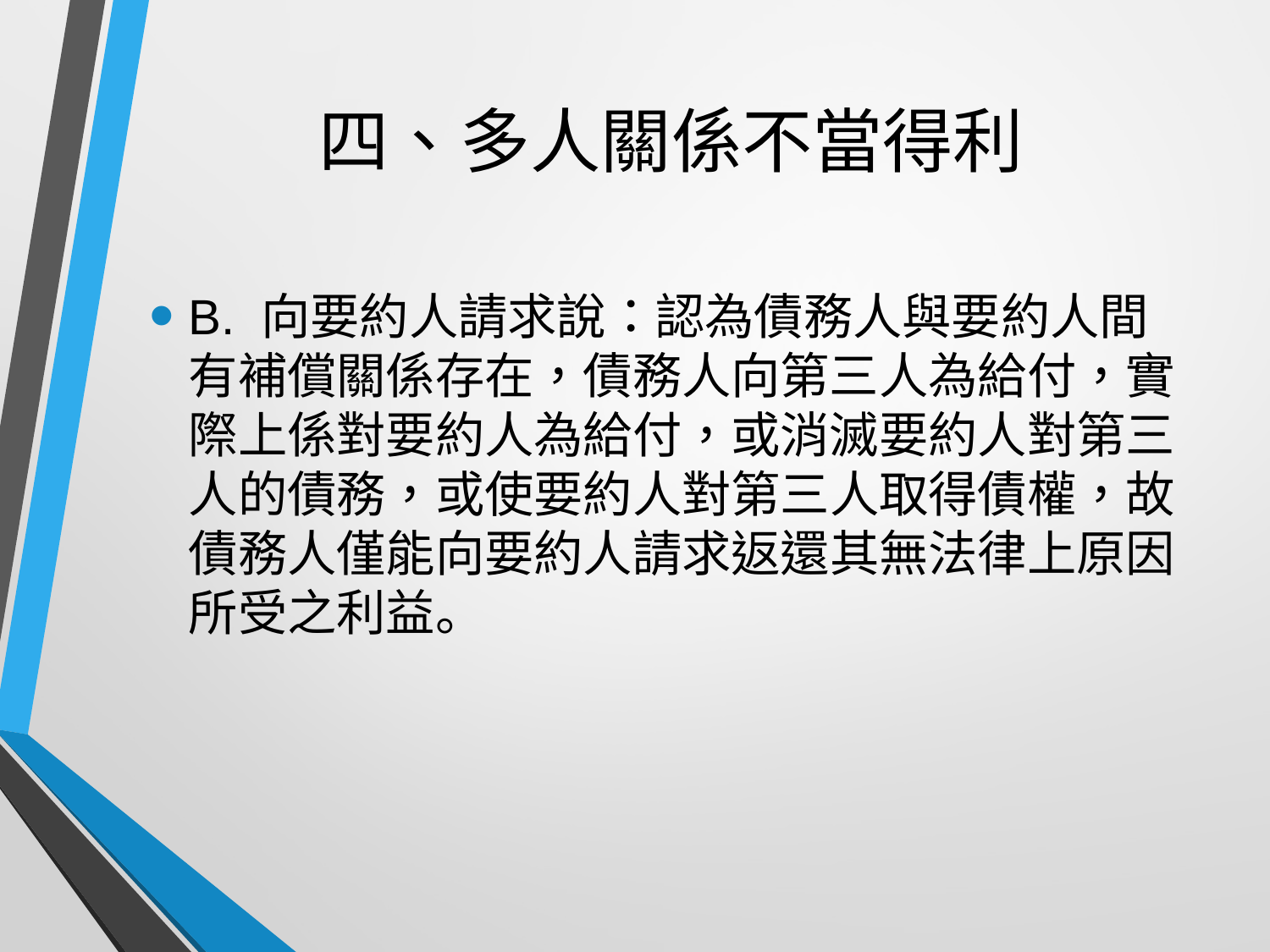

# 四、多人關係不當得利
B. 向要約人請求說：認為債務人與要約人間有補償關係存在，債務人向第三人為給付，實際上係對要約人為給付，或消滅要約人對第三人的債務，或使要約人對第三人取得債權，故債務人僅能向要約人請求返還其無法律上原因所受之利益。